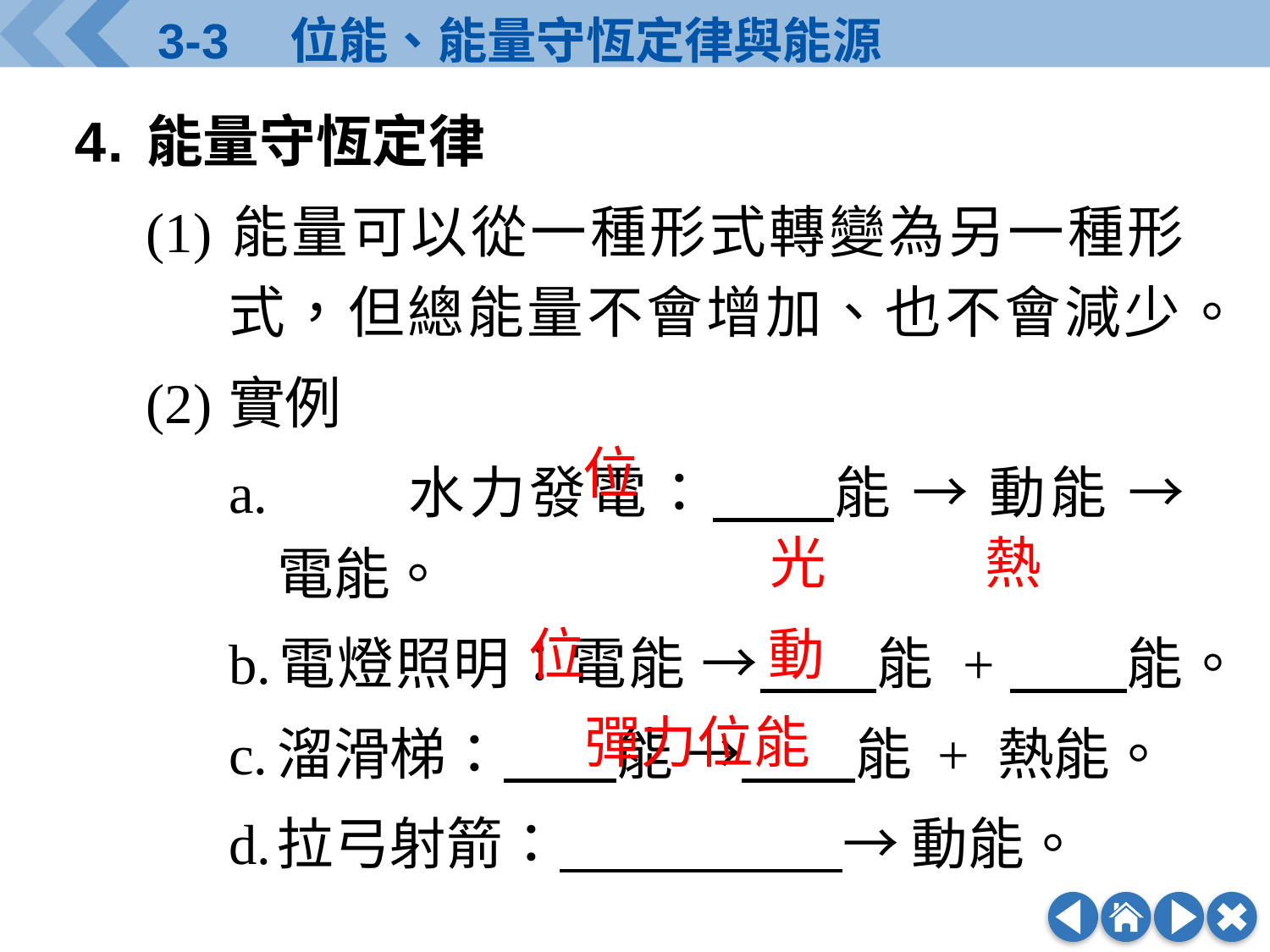

能量守恆定律
(1)	能量可以從一種形式轉變為另一種形式，但總能量不會增加、也不會減少。
(2)	實例
a.		水力發電：　　能 → 動能 → 電能。
b.	電燈照明：電能 →　　能 +　　能。
c.	溜滑梯：　　能 →　　能 + 熱能。
d.	拉弓射箭：　　　　　→ 動能。
位
光
熱
位
動
彈力位能